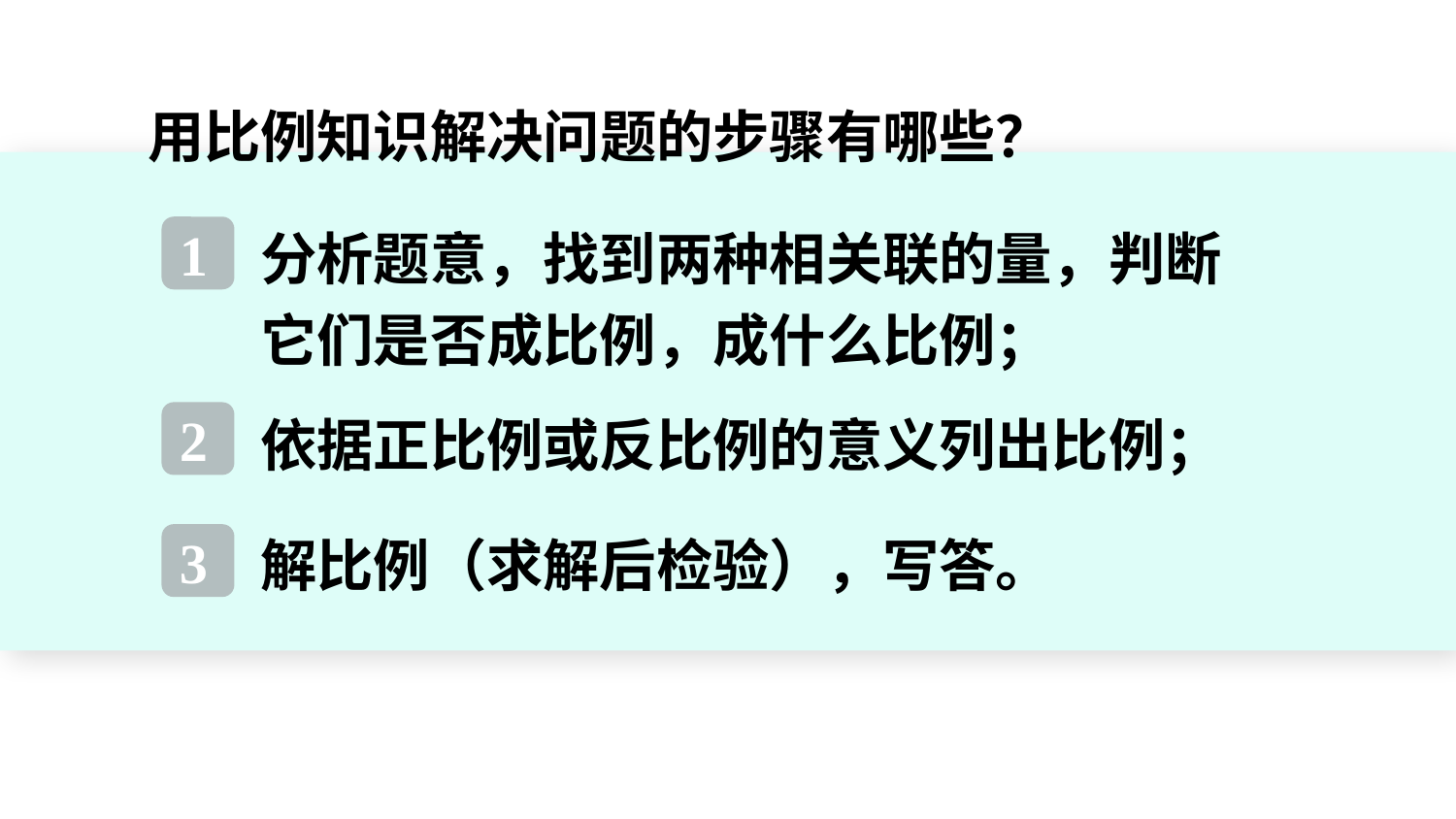

用比例知识解决问题的步骤有哪些？
分析题意，找到两种相关联的量，判断它们是否成比例，成什么比例；
1
依据正比例或反比例的意义列出比例；
2
解比例（求解后检验），写答。
3